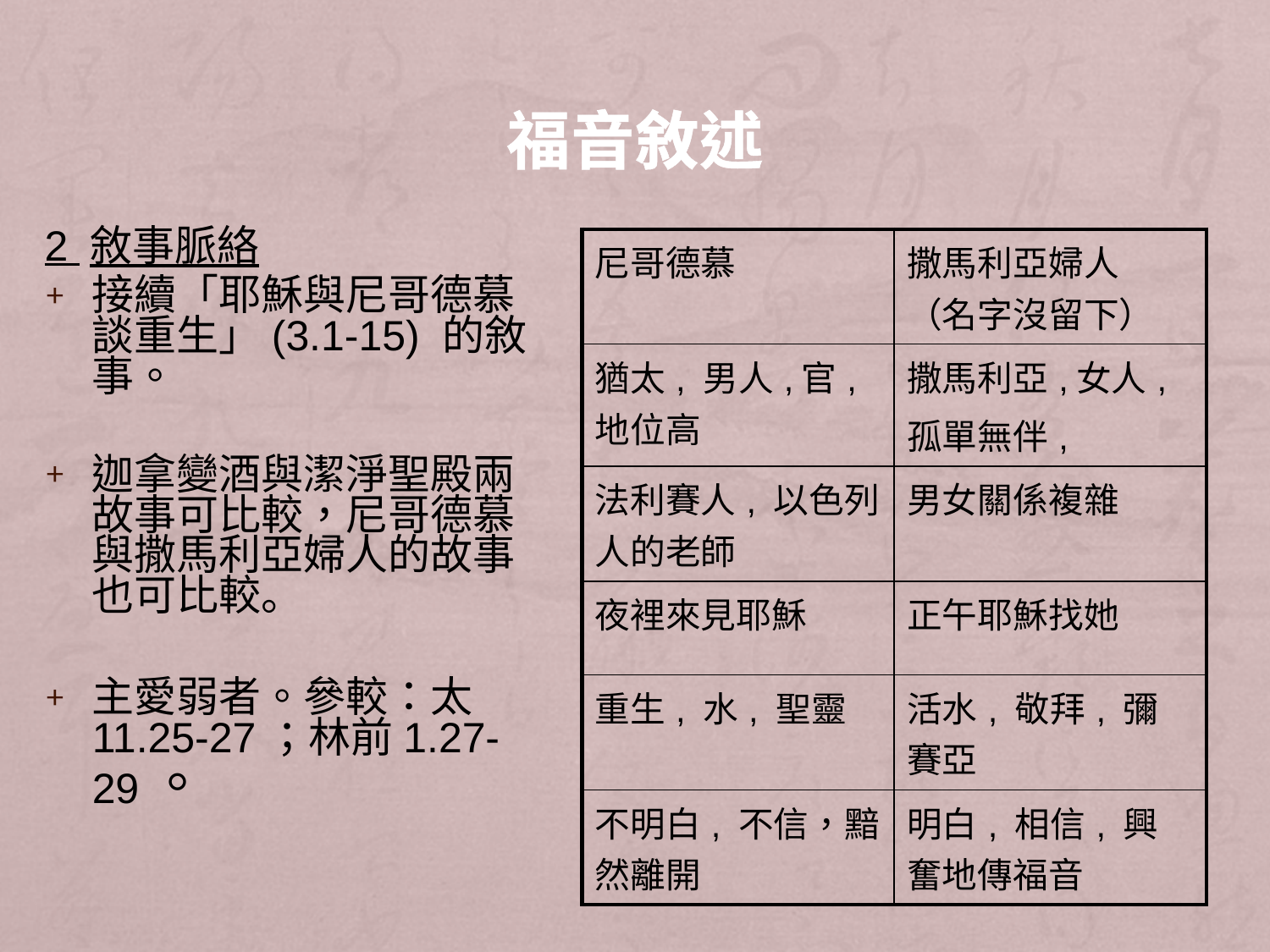

# 福音敘述
2 敘事脈絡
接續「耶穌與尼哥德慕談重生」(3.1-15) 的敘事。

迦拿變酒與潔淨聖殿兩故事可比較，尼哥德慕與撒馬利亞婦人的故事也可比較。

主愛弱者。參較：太11.25-27；林前1.27-29。
| 尼哥德慕 | 撒馬利亞婦人 （名字沒留下） |
| --- | --- |
| 猶太, 男人,官,地位高 | 撒馬利亞,女人, 孤單無伴, |
| 法利賽人, 以色列人的老師 | 男女關係複雜 |
| 夜裡來見耶穌 | 正午耶穌找她 |
| 重生, 水, 聖靈 | 活水, 敬拜, 彌賽亞 |
| 不明白, 不信，黯然離開 | 明白, 相信, 興奮地傳福音 |